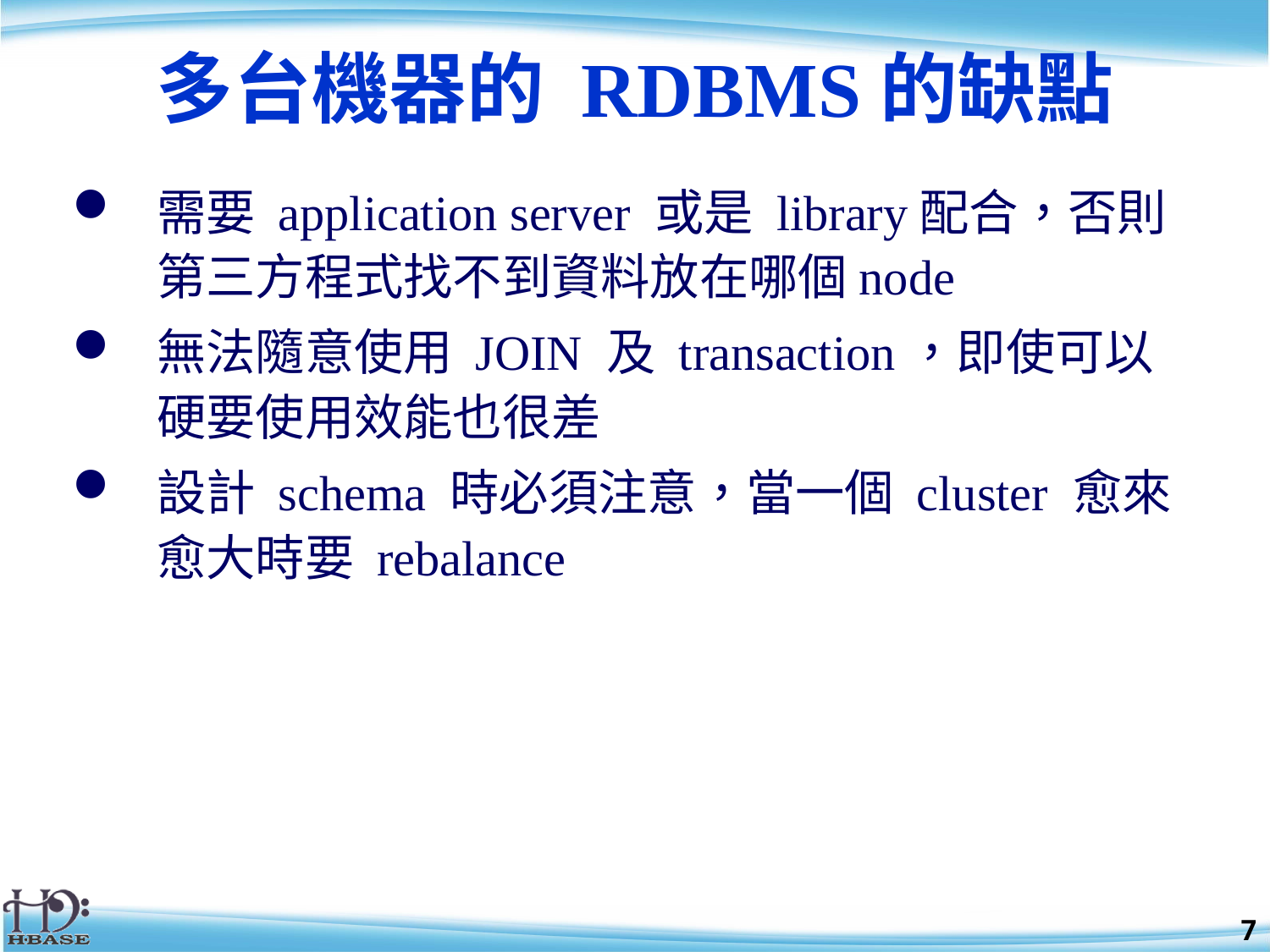

# 多台機器的 RDBMS的缺點
需要 application server 或是 library配合，否則第三方程式找不到資料放在哪個node
無法隨意使用 JOIN 及 transaction，即使可以硬要使用效能也很差
設計 schema 時必須注意，當一個 cluster 愈來愈大時要 rebalance

7